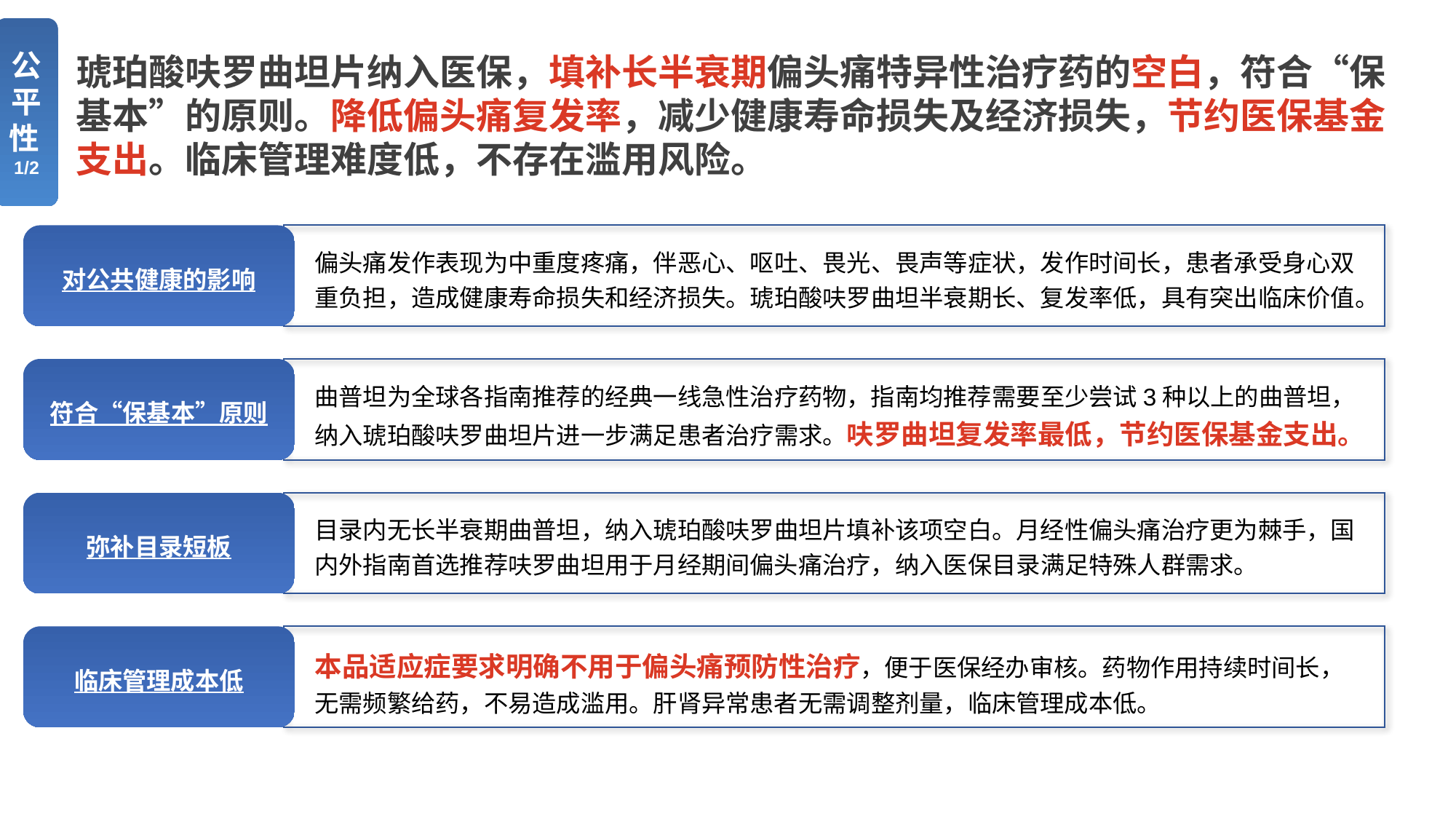

公平性1/2
琥珀酸呋罗曲坦片纳入医保，填补长半衰期偏头痛特异性治疗药的空白，符合“保基本”的原则。降低偏头痛复发率，减少健康寿命损失及经济损失，节约医保基金支出。临床管理难度低，不存在滥用风险。
对公共健康的影响

偏头痛发作表现为中重度疼痛，伴恶心、呕吐、畏光、畏声等症状，发作时间长，患者承受身心双重负担，造成健康寿命损失和经济损失。琥珀酸呋罗曲坦半衰期长、复发率低，具有突出临床价值。
符合“保基本”原则

曲普坦为全球各指南推荐的经典一线急性治疗药物，指南均推荐需要至少尝试3种以上的曲普坦，纳入琥珀酸呋罗曲坦片进一步满足患者治疗需求。呋罗曲坦复发率最低，节约医保基金支出。
弥补目录短板

目录内无长半衰期曲普坦，纳入琥珀酸呋罗曲坦片填补该项空白。月经性偏头痛治疗更为棘手，国内外指南首选推荐呋罗曲坦用于月经期间偏头痛治疗，纳入医保目录满足特殊人群需求。
临床管理成本低

本品适应症要求明确不用于偏头痛预防性治疗，便于医保经办审核。药物作用持续时间长，无需频繁给药，不易造成滥用。肝肾异常患者无需调整剂量，临床管理成本低。